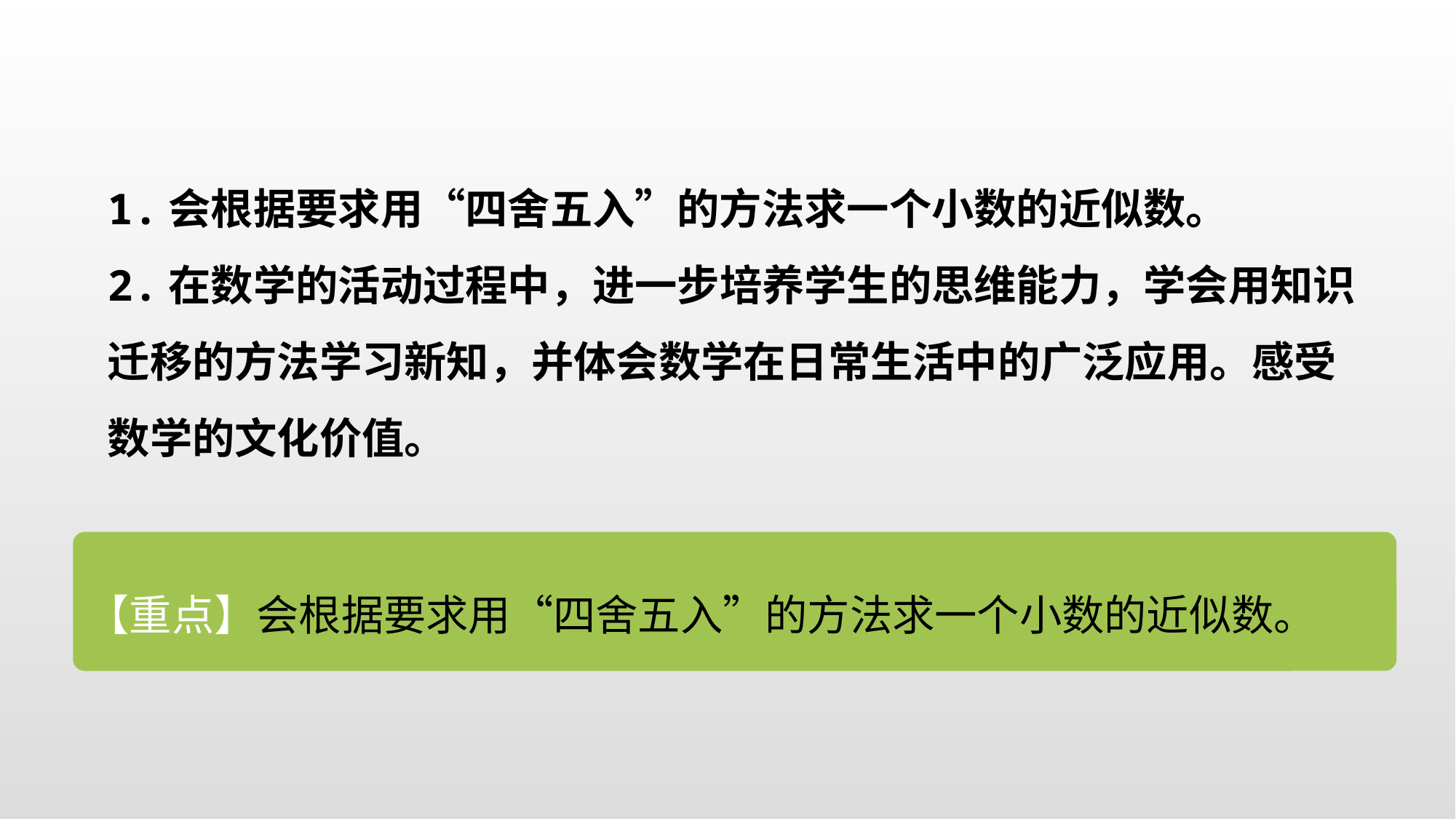

1.会根据要求用“四舍五入”的方法求一个小数的近似数。
2.在数学的活动过程中，进一步培养学生的思维能力，学会用知识迁移的方法学习新知，并体会数学在日常生活中的广泛应用。感受数学的文化价值。
【重点】会根据要求用“四舍五入”的方法求一个小数的近似数。